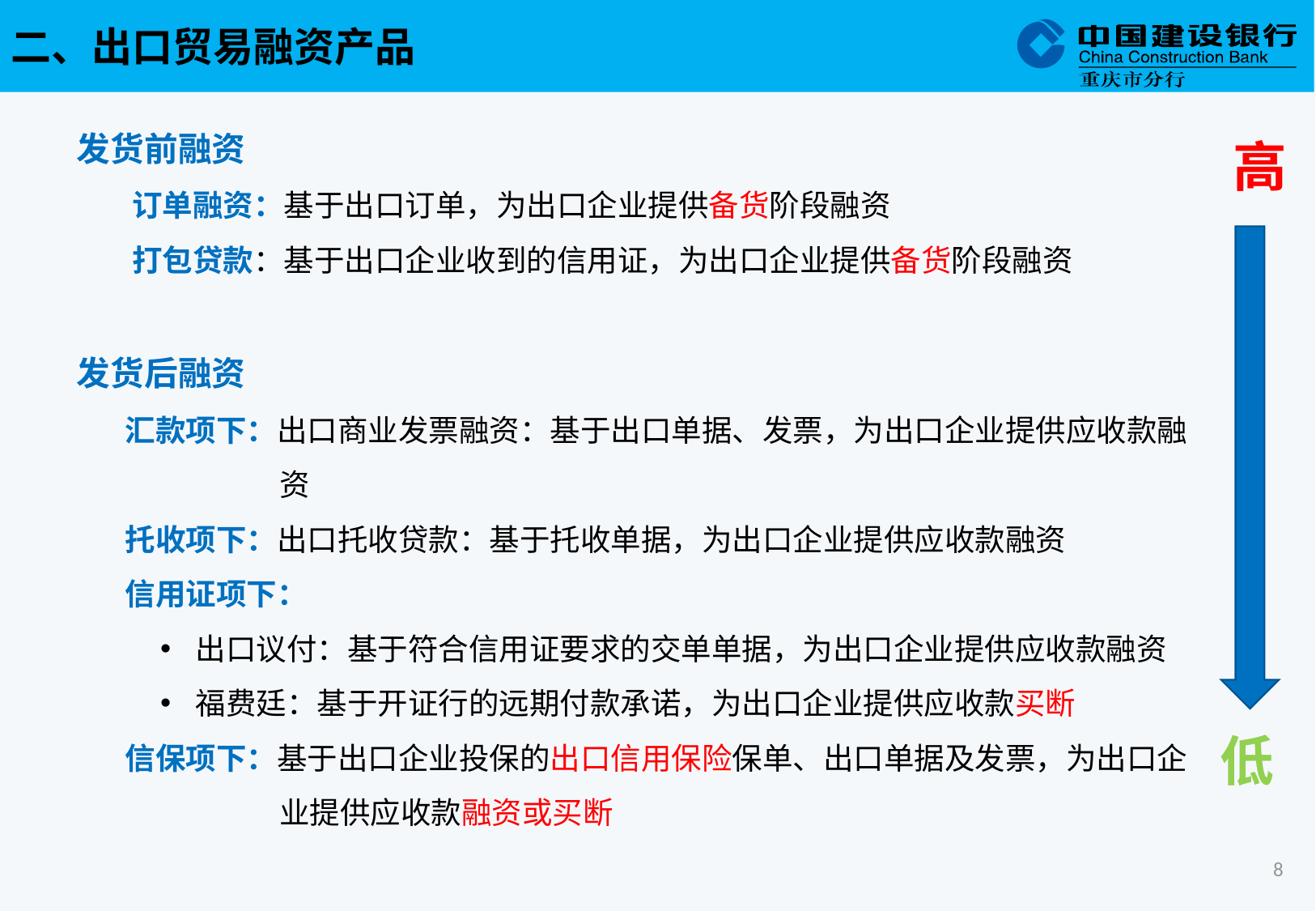

二、出口贸易融资产品

发货前融资
       订单融资：基于出口订单，为出口企业提供备货阶段融资
       打包贷款：基于出口企业收到的信用证，为出口企业提供备货阶段融资

发货后融资
      汇款项下：出口商业发票融资：基于出口单据、发票，为出口企业提供应收款融资
      托收项下：出口托收贷款：基于托收单据，为出口企业提供应收款融资
      信用证项下：
出口议付：基于符合信用证要求的交单单据，为出口企业提供应收款融资
福费廷：基于开证行的远期付款承诺，为出口企业提供应收款买断
      信保项下：基于出口企业投保的出口信用保险保单、出口单据及发票，为出口企业提供应收款融资或买断
高

低
8